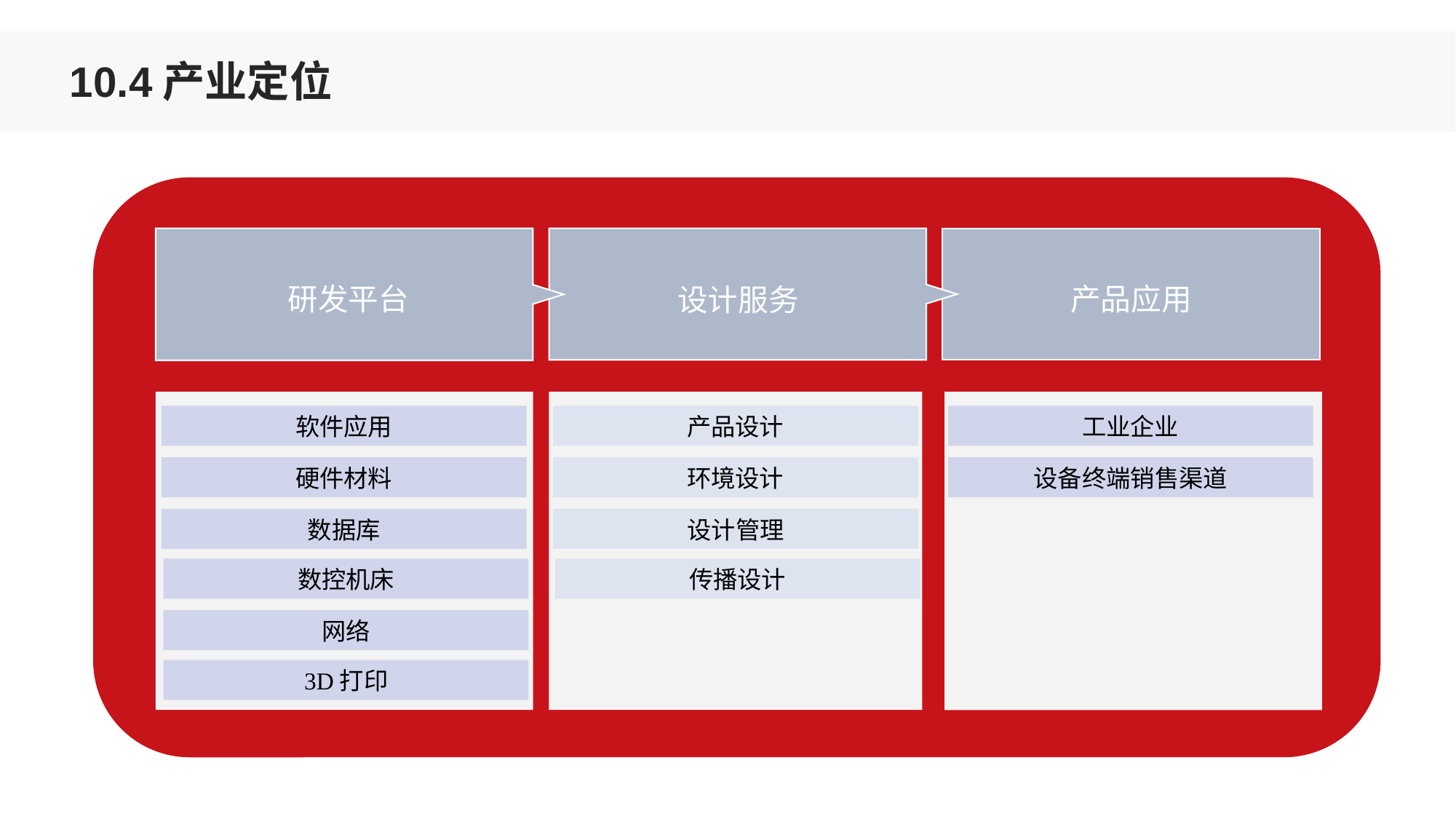

10.4产业定位

研发平台
产品应用
设计服务

软件应用
产品设计
工业企业
硬件材料
环境设计
设备终端销售渠道
数据库
设计管理
数控机床
传播设计
网络
3D打印